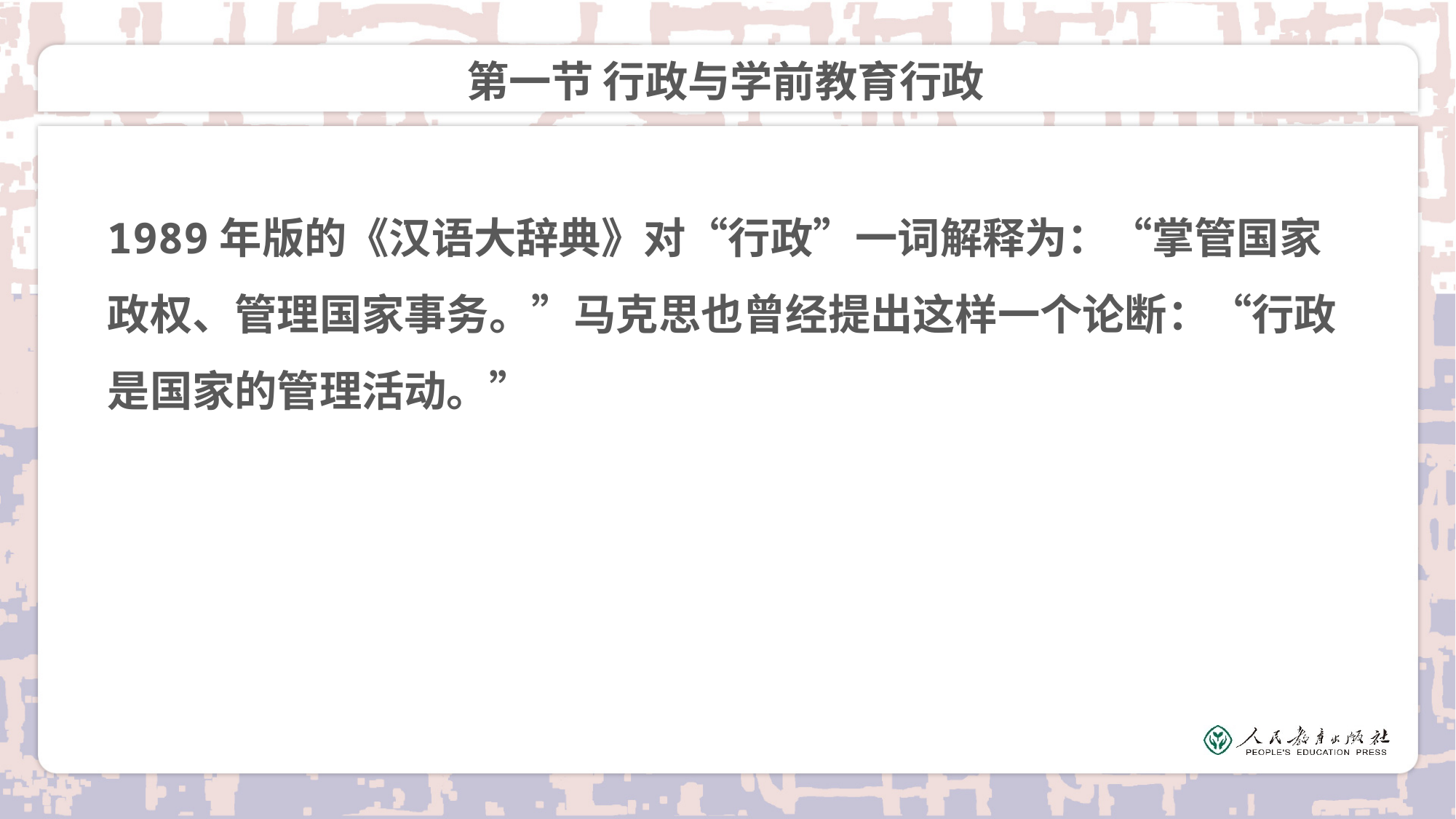

# 第一节 行政与学前教育行政
1989年版的《汉语大辞典》对“行政”一词解释为：“掌管国家政权、管理国家事务。”马克思也曾经提出这样一个论断：“行政是国家的管理活动。”